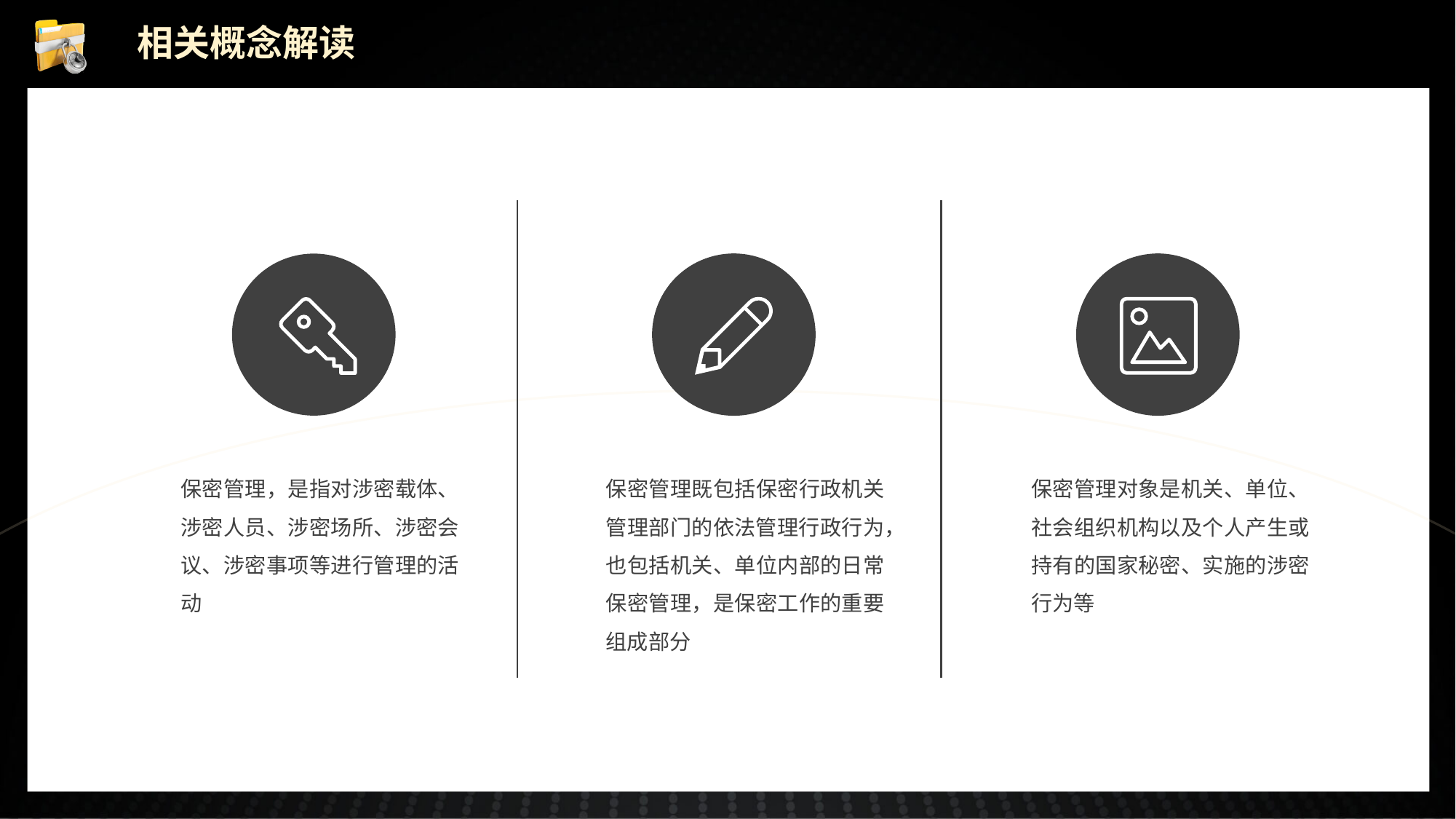

相关概念解读
https://www.ypppt.com/

保密管理，是指对涉密载体、涉密人员、涉密场所、涉密会议、涉密事项等进行管理的活动

保密管理既包括保密行政机关管理部门的依法管理行政行为，也包括机关、单位内部的日常保密管理，是保密工作的重要组成部分

保密管理对象是机关、单位、社会组织机构以及个人产生或持有的国家秘密、实施的涉密行为等